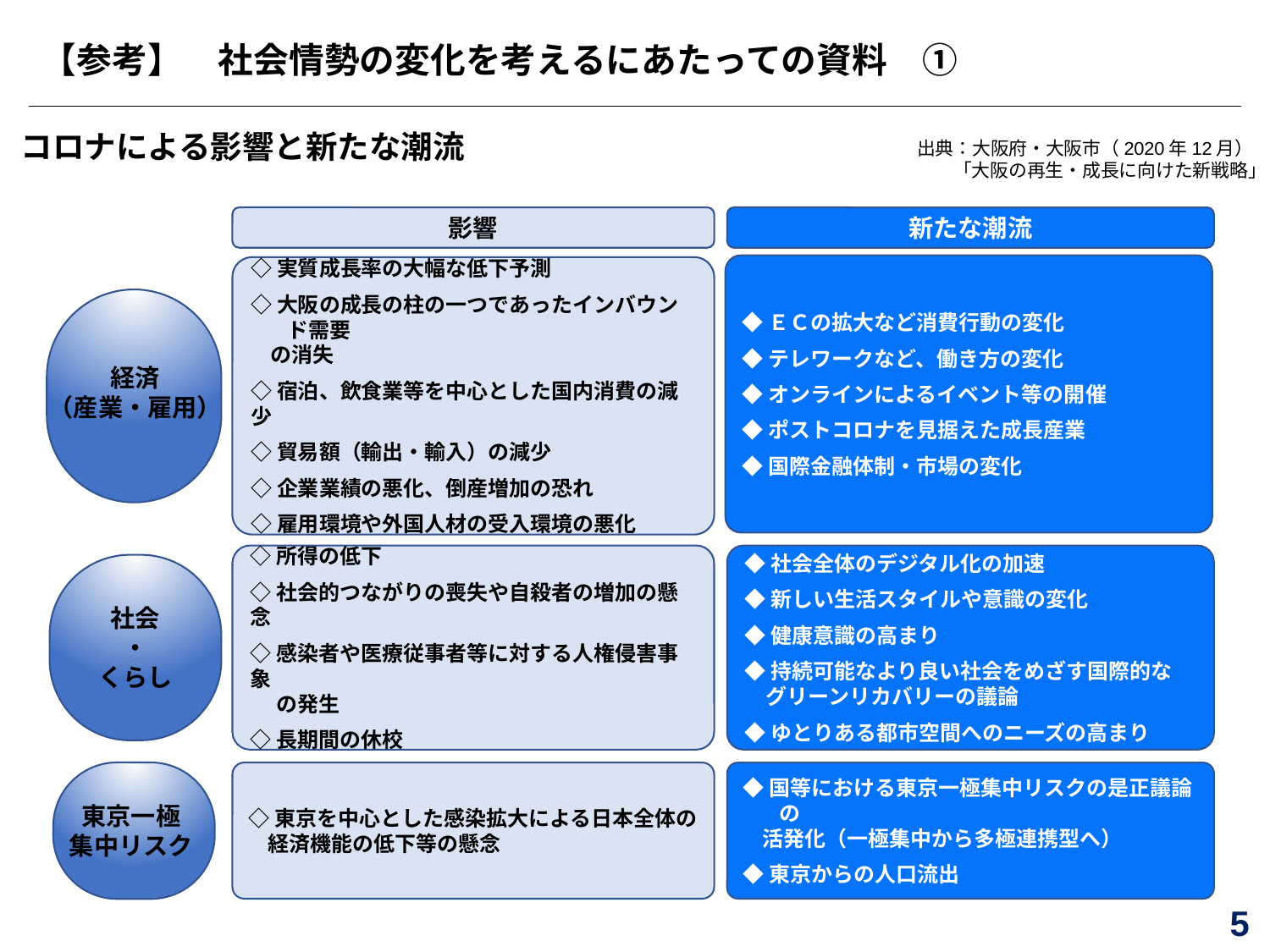

【参考】　社会情勢の変化を考えるにあたっての資料　①
コロナによる影響と新たな潮流
出典：大阪府・大阪市（2020年12月）
        「大阪の再生・成長に向けた新戦略」
影響
新たな潮流
◆ＥＣの拡大など消費行動の変化
◆テレワークなど、働き方の変化
◆オンラインによるイベント等の開催
◆ポストコロナを見据えた成長産業
◆国際金融体制・市場の変化
◇実質成長率の大幅な低下予測
◇大阪の成長の柱の一つであったインバウンド需要
   の消失
◇宿泊、飲食業等を中心とした国内消費の減少
◇貿易額（輸出・輸入）の減少
◇企業業績の悪化、倒産増加の恐れ
◇雇用環境や外国人材の受入環境の悪化

経済
（産業・雇用）
◇所得の低下
◇社会的つながりの喪失や自殺者の増加の懸念
◇感染者や医療従事者等に対する人権侵害事象
　 の発生
◇長期間の休校
◆社会全体のデジタル化の加速
◆新しい生活スタイルや意識の変化
◆健康意識の高まり
◆持続可能なより良い社会をめざす国際的な
　グリーンリカバリーの議論
◆ゆとりある都市空間へのニーズの高まり
社会
・
くらし

◇東京を中心とした感染拡大による日本全体の
   経済機能の低下等の懸念
◆国等における東京一極集中リスクの是正議論の
   活発化（一極集中から多極連携型へ）
◆東京からの人口流出
東京一極
集中リスク
 5